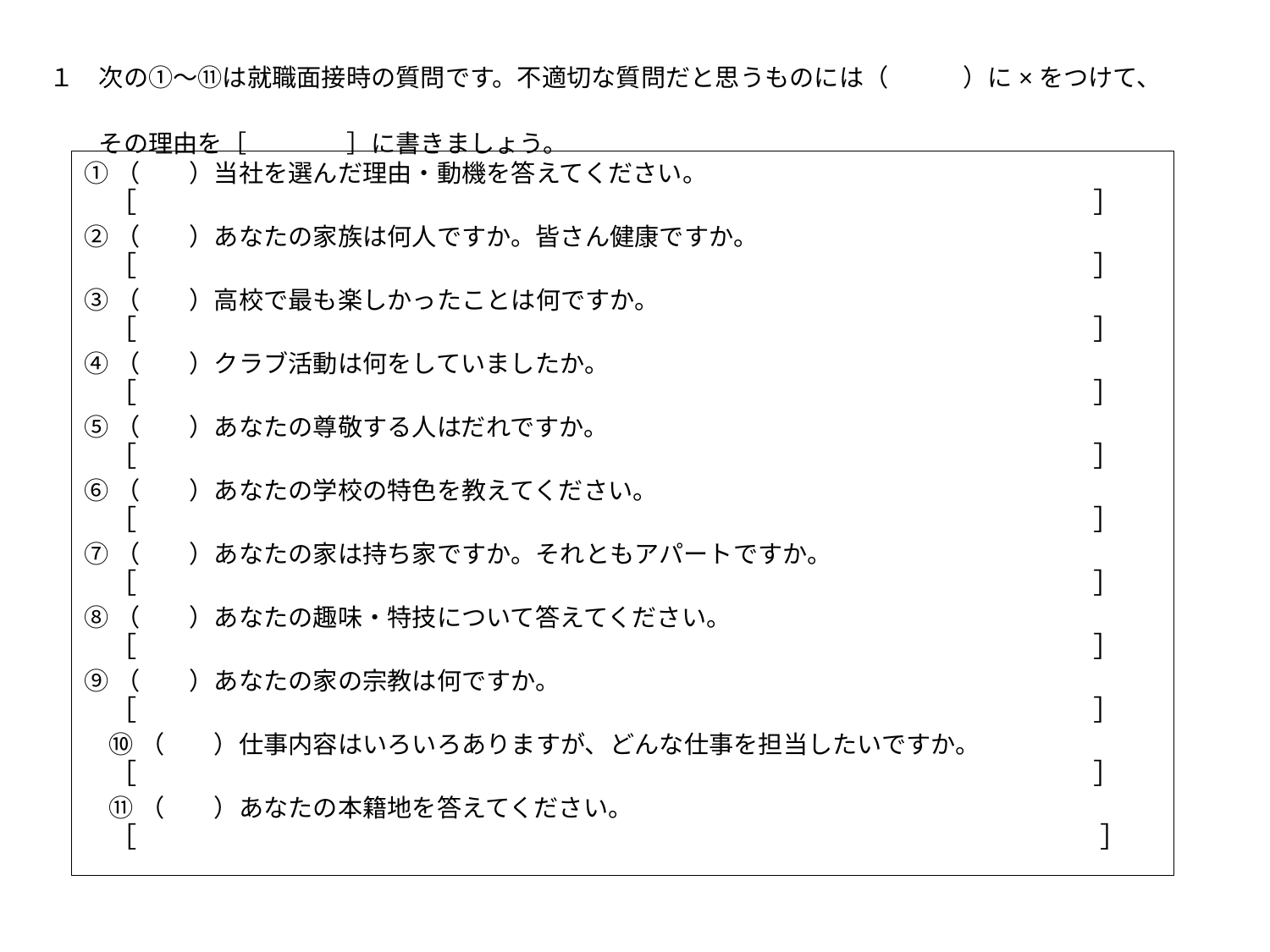

１　次の①～⑪は就職面接時の質問です。不適切な質問だと思うものには（　　　）に×をつけて、
　　その理由を［　　　　］に書きましょう。
①（　　）当社を選んだ理由・動機を答えてください。
　［　　　　　　　　　　　　　　　　　　　　　　　　　　　　　　　　　　］
②（　　）あなたの家族は何人ですか。皆さん健康ですか。
　［　　　　　　　　　　　　　　　　　　　　　　　　　　　　　　　　　　］
③（　　）高校で最も楽しかったことは何ですか。
　［　　　　　　　　　　　　　　　　　　　　　　　　　　　　　　　　　　］
④（　　）クラブ活動は何をしていましたか。
　［　　　　　　　　　　　　　　　　　　　　　　　　　　　　　　　　　　］
⑤（　　）あなたの尊敬する人はだれですか。
　［　　　　　　　　　　　　　　　　　　　　　　　　　　　　　　　　　　］
⑥（　　）あなたの学校の特色を教えてください。
　［　　　　　　　　　　　　　　　　　　　　　　　　　　　　　　　　　　］
⑦（　　）あなたの家は持ち家ですか。それともアパートですか。
　［　　　　　　　　　　　　　　　　　　　　　　　　　　　　　　　　　　］
⑧（　　）あなたの趣味・特技について答えてください。
　［　　　　　　　　　　　　　　　　　　　　　　　　　　　　　　　　　　］
⑨（　　）あなたの家の宗教は何ですか。
［　　　　　　　　　　　　　　　　　　　　　　　　　　　　　　　　　　］
⑩（　　）仕事内容はいろいろありますが、どんな仕事を担当したいですか。
［　　　　　　　　　　　　　　　　　　　　　　　　　　　　　　　　　　］
⑪（　　）あなたの本籍地を答えてください。
［　　　　　　　　　　　　　　　　　　　　　　　　　　　　　　　　　    ］